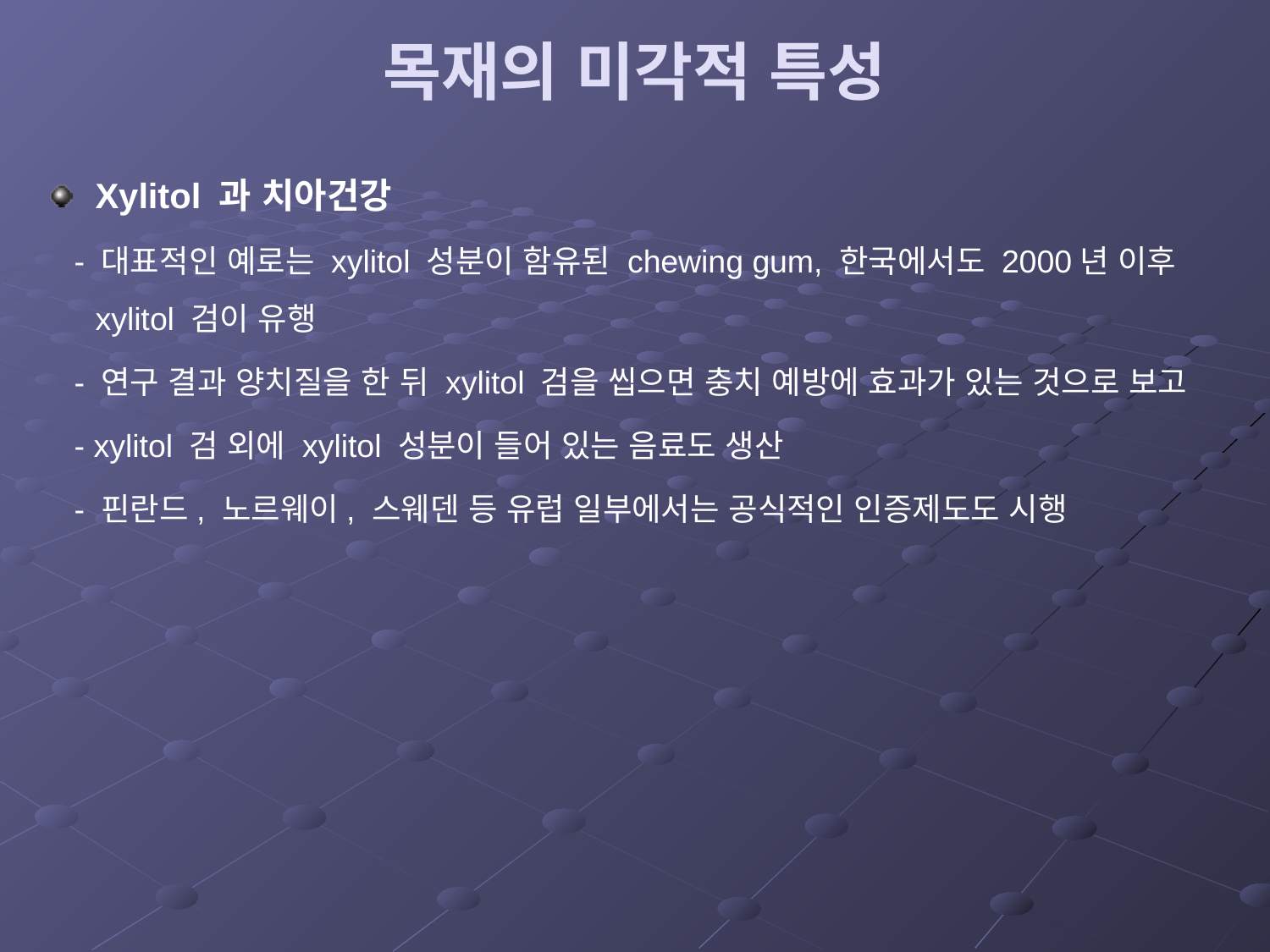

# 목재의 미각적 특성
Xylitol 과 치아건강
   - 대표적인 예로는 xylitol 성분이 함유된 chewing gum, 한국에서도 2000년 이후 xylitol 검이 유행
   - 연구 결과 양치질을 한 뒤 xylitol 검을 씹으면 충치 예방에 효과가 있는 것으로 보고
   - xylitol 검 외에 xylitol 성분이 들어 있는 음료도 생산
   - 핀란드, 노르웨이, 스웨덴 등 유럽 일부에서는 공식적인 인증제도도 시행